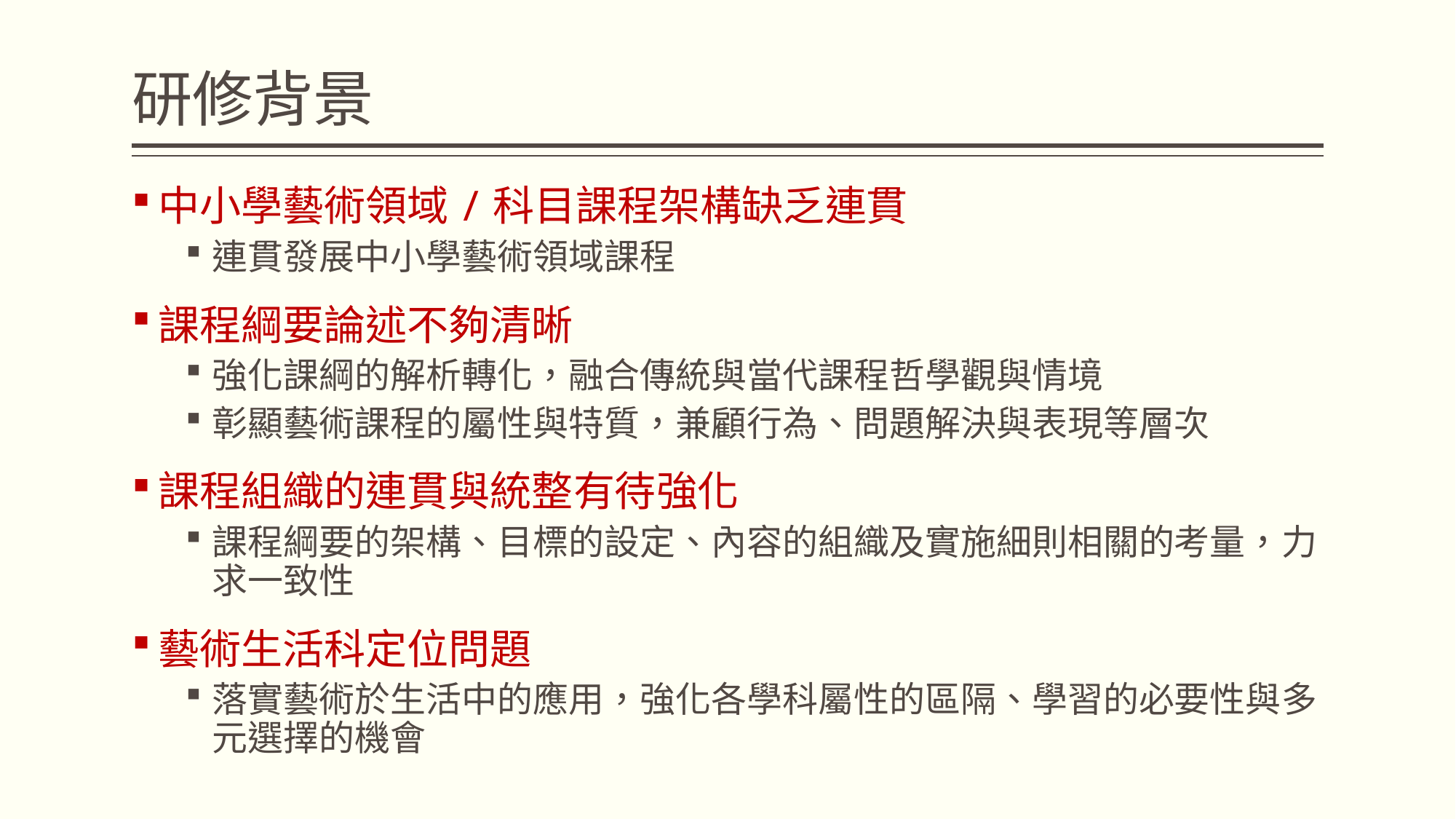

# 研修背景
中小學藝術領域/科目課程架構缺乏連貫
連貫發展中小學藝術領域課程
課程綱要論述不夠清晰
強化課綱的解析轉化，融合傳統與當代課程哲學觀與情境
彰顯藝術課程的屬性與特質，兼顧行為、問題解決與表現等層次
課程組織的連貫與統整有待強化
課程綱要的架構、目標的設定、內容的組織及實施細則相關的考量，力求一致性
藝術生活科定位問題
落實藝術於生活中的應用，強化各學科屬性的區隔、學習的必要性與多元選擇的機會